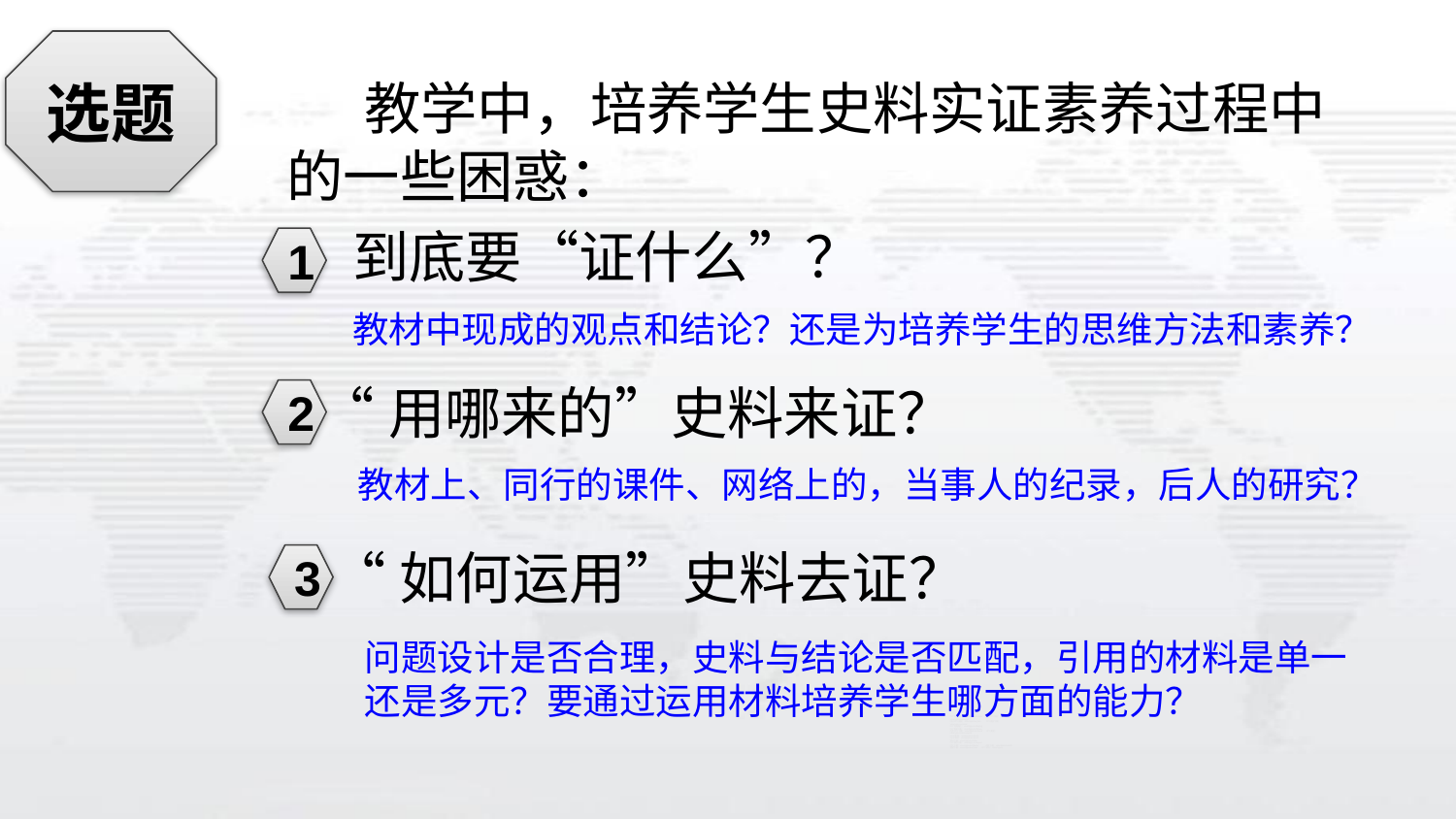

选题
      教学中，培养学生史料实证素养过程中的一些困惑：
到底要“证什么”？
1
教材中现成的观点和结论？还是为培养学生的思维方法和素养？
“用哪来的”史料来证？
2
教材上、同行的课件、网络上的，当事人的纪录，后人的研究？
“如何运用”史料去证？
3
问题设计是否合理，史料与结论是否匹配，引用的材料是单一还是多元？要通过运用材料培养学生哪方面的能力？